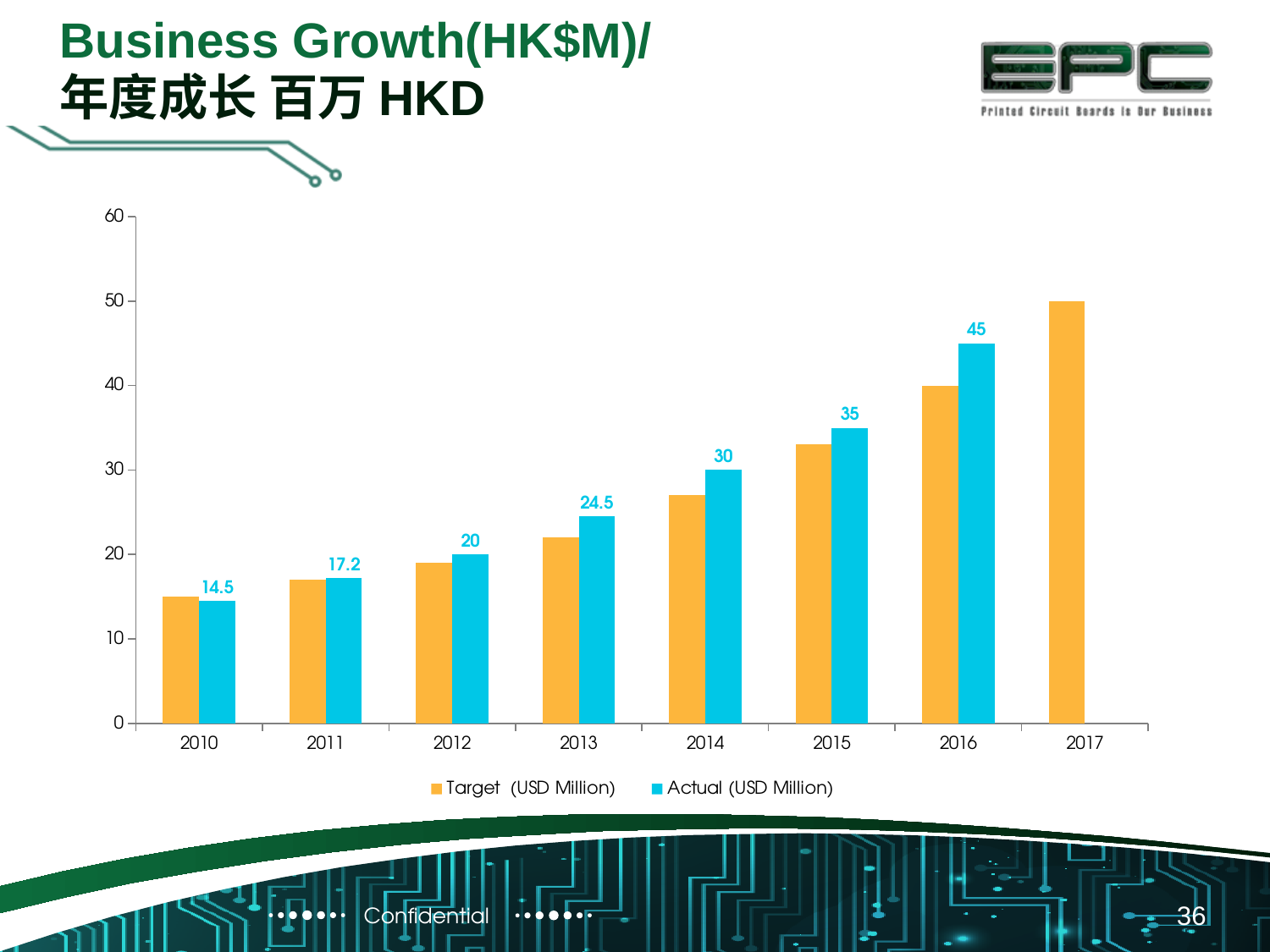

Business Growth(HK$M)/
年度成长 百万HKD

### Chart

| Category | Target  (USD Million)  | Actual (USD Million)  |
|---|---|---|
| 2010.0 | 15.0 | 14.5 |
| 2011.0 | 17.0 | 17.2 |
| 2012.0 | 19.0 | 20.0 |
| 2013.0 | 22.0 | 24.5 |
| 2014.0 | 27.0 | 30.0 |
| 2015.0 | 33.0 | 35.0 |
| 2016.0 | 40.0 | 45.0 |
| 2017.0 | 50.0 | None |